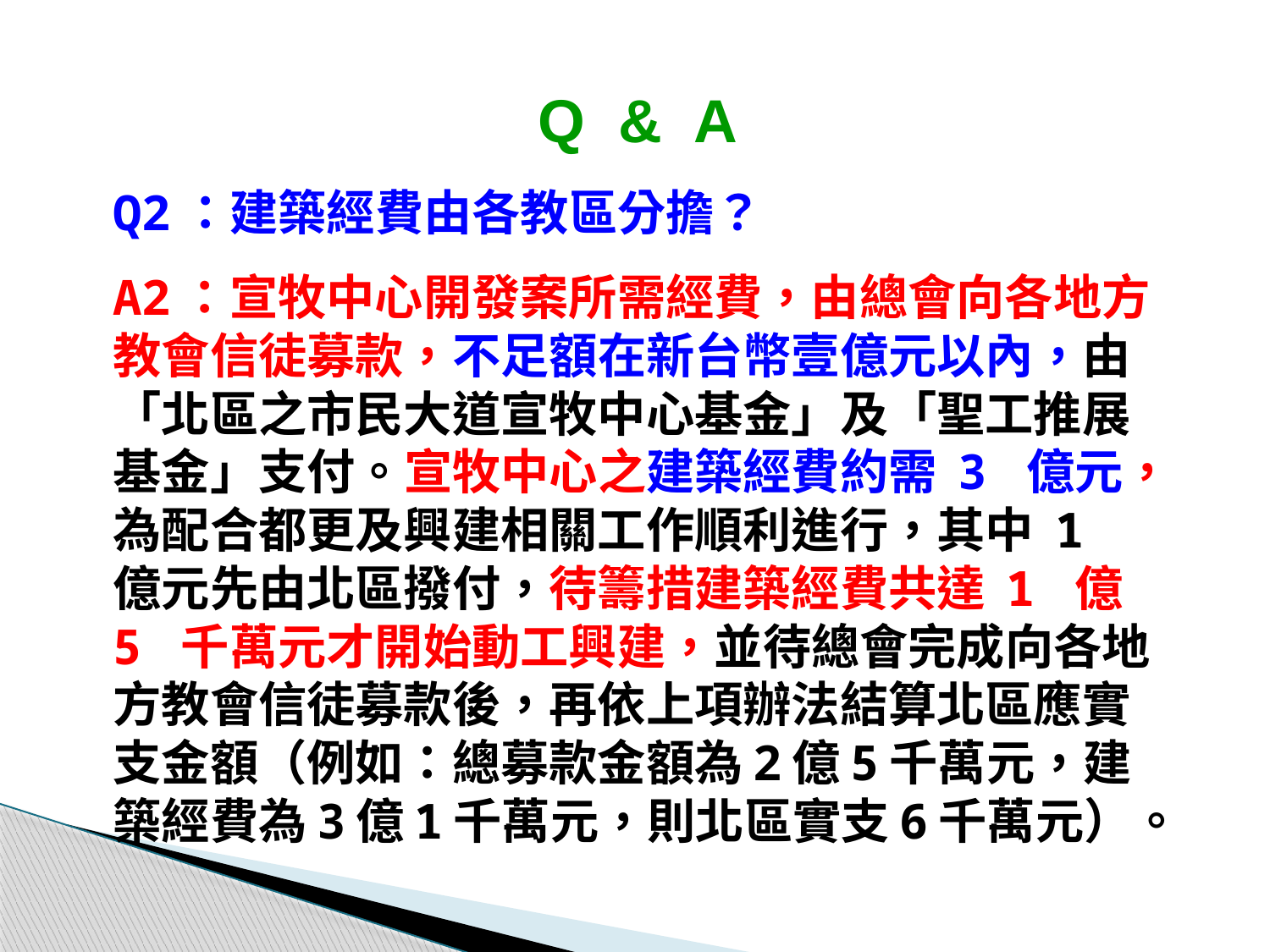

Q  &  A

Q2：建築經費由各教區分擔？

A2：宣牧中心開發案所需經費，由總會向各地方教會信徒募款，不足額在新台幣壹億元以內，由「北區之市民大道宣牧中心基金」及「聖工推展基金」支付。宣牧中心之建築經費約需 3 億元，為配合都更及興建相關工作順利進行，其中 1 億元先由北區撥付，待籌措建築經費共達 1 億 5 千萬元才開始動工興建，並待總會完成向各地方教會信徒募款後，再依上項辦法結算北區應實支金額（例如：總募款金額為2億5千萬元，建築經費為3億1千萬元，則北區實支6千萬元）。